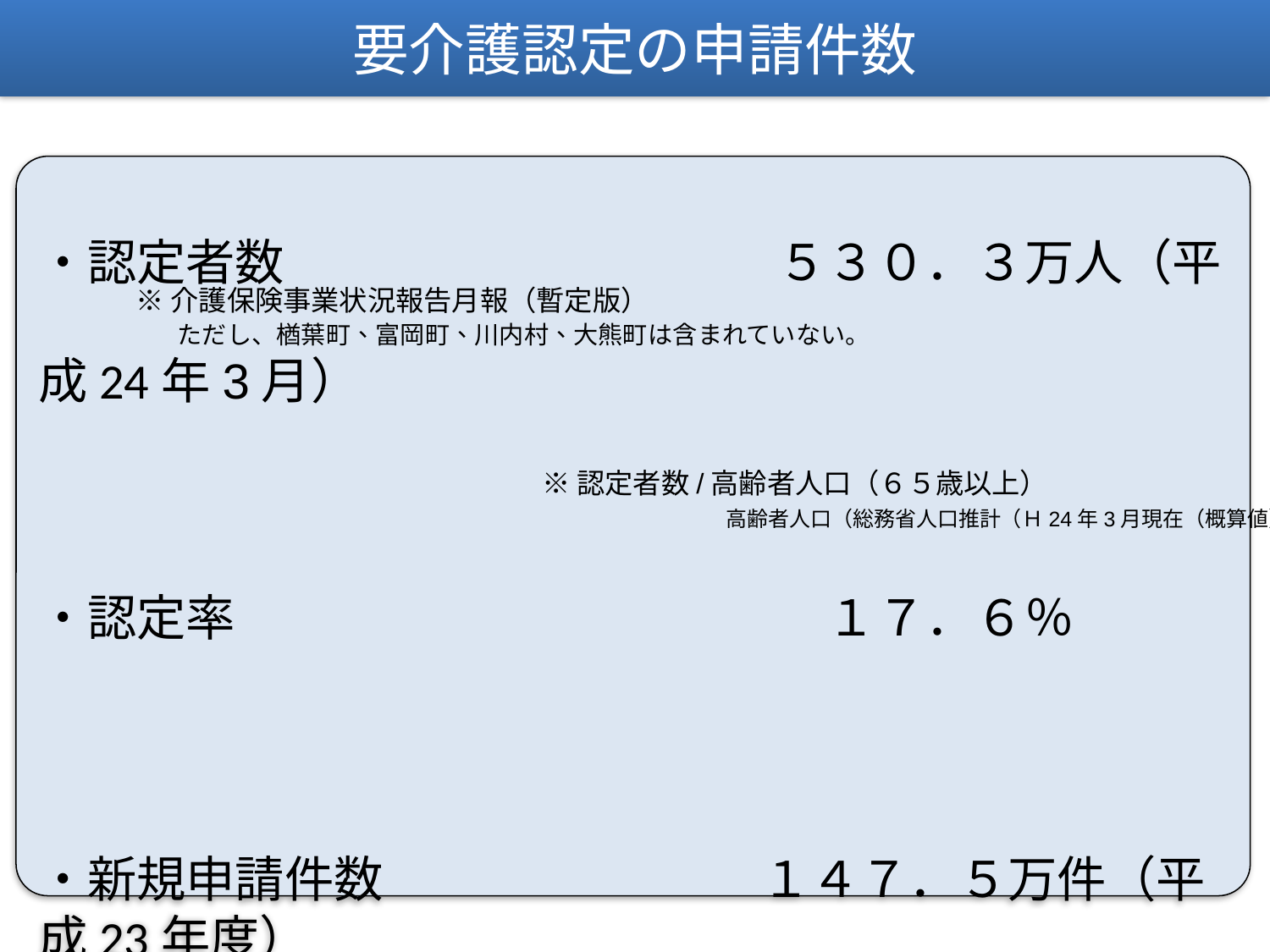

要介護認定の申請件数
・認定者数　　　　　　　　　　５３０．３万人（平成24年3月）

・認定率　　　　　　　　　　　　１７．６％

・新規申請件数　　　　   　　　１４７．５万件（平成23年度）
・更新申請件数　　 　  　　　　３６４．０万件（平成23年度）
・区分変更申請件数　        　　 ３４．７万件（平成23年度）
　　　　　　　　　　　　　　※認定支援ネットワークへの報告より（平成25年3月15日時点）
　　　　　　　　　　　　　　　　　　　　　　　（ただし、全ての市町村等が送信しているわけではない）
 ※介護保険事業状況報告月報（暫定版）
　   ただし、楢葉町、富岡町、川内村、大熊町は含まれていない。
 ※認定者数/高齢者人口（６５歳以上）
 　　　　　　　　　高齢者人口（総務省人口推計（Ｈ24年3月現在（概算値）））